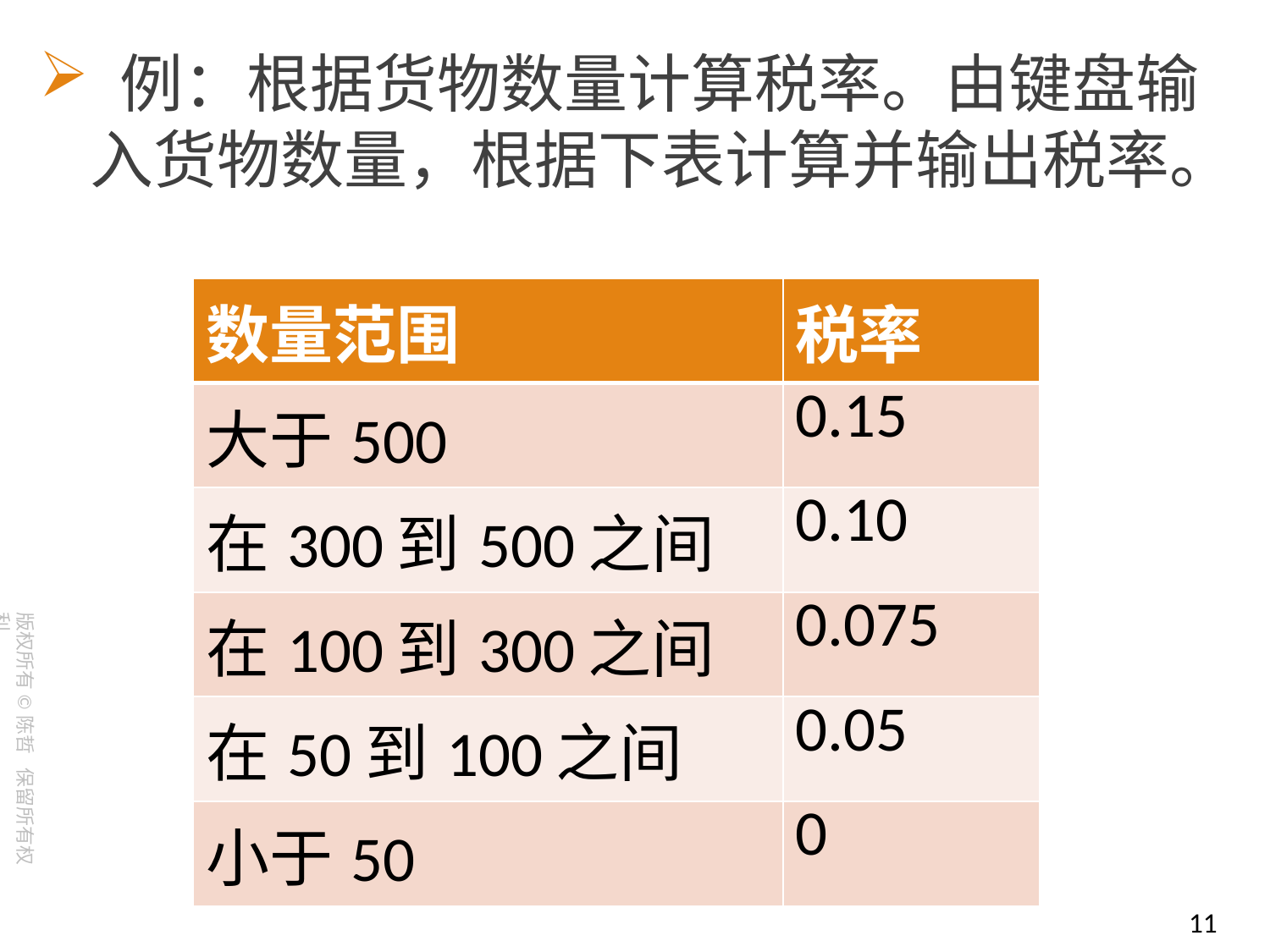

例：根据货物数量计算税率。由键盘输入货物数量，根据下表计算并输出税率。
| 数量范围 | 税率 |
| --- | --- |
| 大于500 | 0.15 |
| 在300到500之间 | 0.10 |
| 在100到300之间 | 0.075 |
| 在50到100之间 | 0.05 |
| 小于50 | 0 |
11